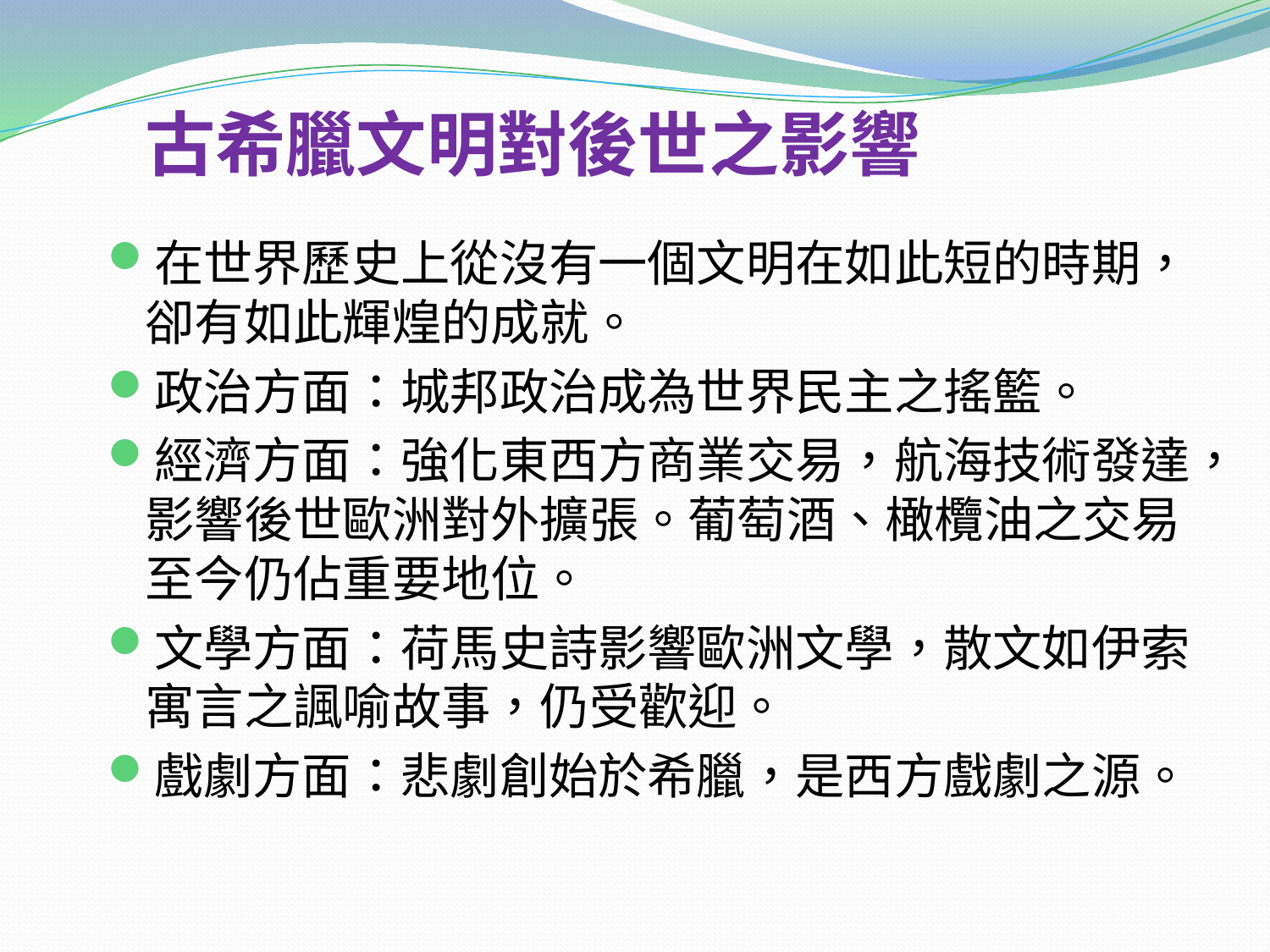

# 古希臘文明對後世之影響
在世界歷史上從沒有一個文明在如此短的時期，卻有如此輝煌的成就。
政治方面：城邦政治成為世界民主之搖籃。
經濟方面：強化東西方商業交易，航海技術發達，影響後世歐洲對外擴張。葡萄酒、橄欖油之交易至今仍佔重要地位。
文學方面：荷馬史詩影響歐洲文學，散文如伊索寓言之諷喻故事，仍受歡迎。
戲劇方面：悲劇創始於希臘，是西方戲劇之源。